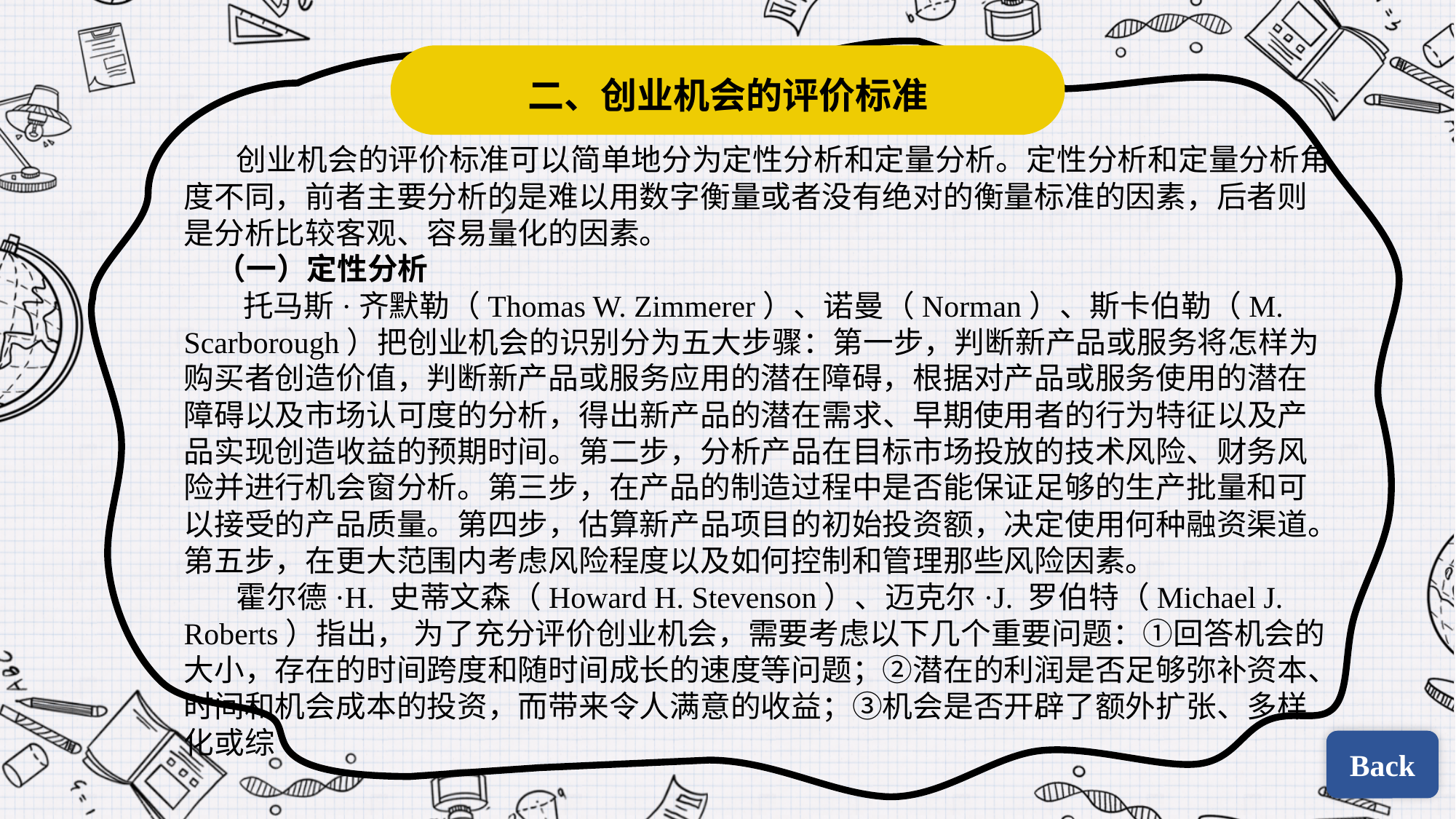

二、创业机会的评价标准
  创业机会的评价标准可以简单地分为定性分析和定量分析。定性分析和定量分析角度不同，前者主要分析的是难以用数字衡量或者没有绝对的衡量标准的因素，后者则是分析比较客观、容易量化的因素。
（一）定性分析
   托马斯·齐默勒（Thomas W. Zimmerer）、诺曼（Norman）、斯卡伯勒（M. Scarborough）把创业机会的识别分为五大步骤：第一步，判断新产品或服务将怎样为购买者创造价值，判断新产品或服务应用的潜在障碍，根据对产品或服务使用的潜在障碍以及市场认可度的分析，得出新产品的潜在需求、早期使用者的行为特征以及产品实现创造收益的预期时间。第二步，分析产品在目标市场投放的技术风险、财务风险并进行机会窗分析。第三步，在产品的制造过程中是否能保证足够的生产批量和可以接受的产品质量。第四步，估算新产品项目的初始投资额，决定使用何种融资渠道。第五步，在更大范围内考虑风险程度以及如何控制和管理那些风险因素。
  霍尔德·H. 史蒂文森（Howard H. Stevenson）、迈克尔·J. 罗伯特（Michael J. Roberts）指出， 为了充分评价创业机会，需要考虑以下几个重要问题：①回答机会的大小，存在的时间跨度和随时间成长的速度等问题；②潜在的利润是否足够弥补资本、时间和机会成本的投资，而带来令人满意的收益；③机会是否开辟了额外扩张、多样化或综

Back